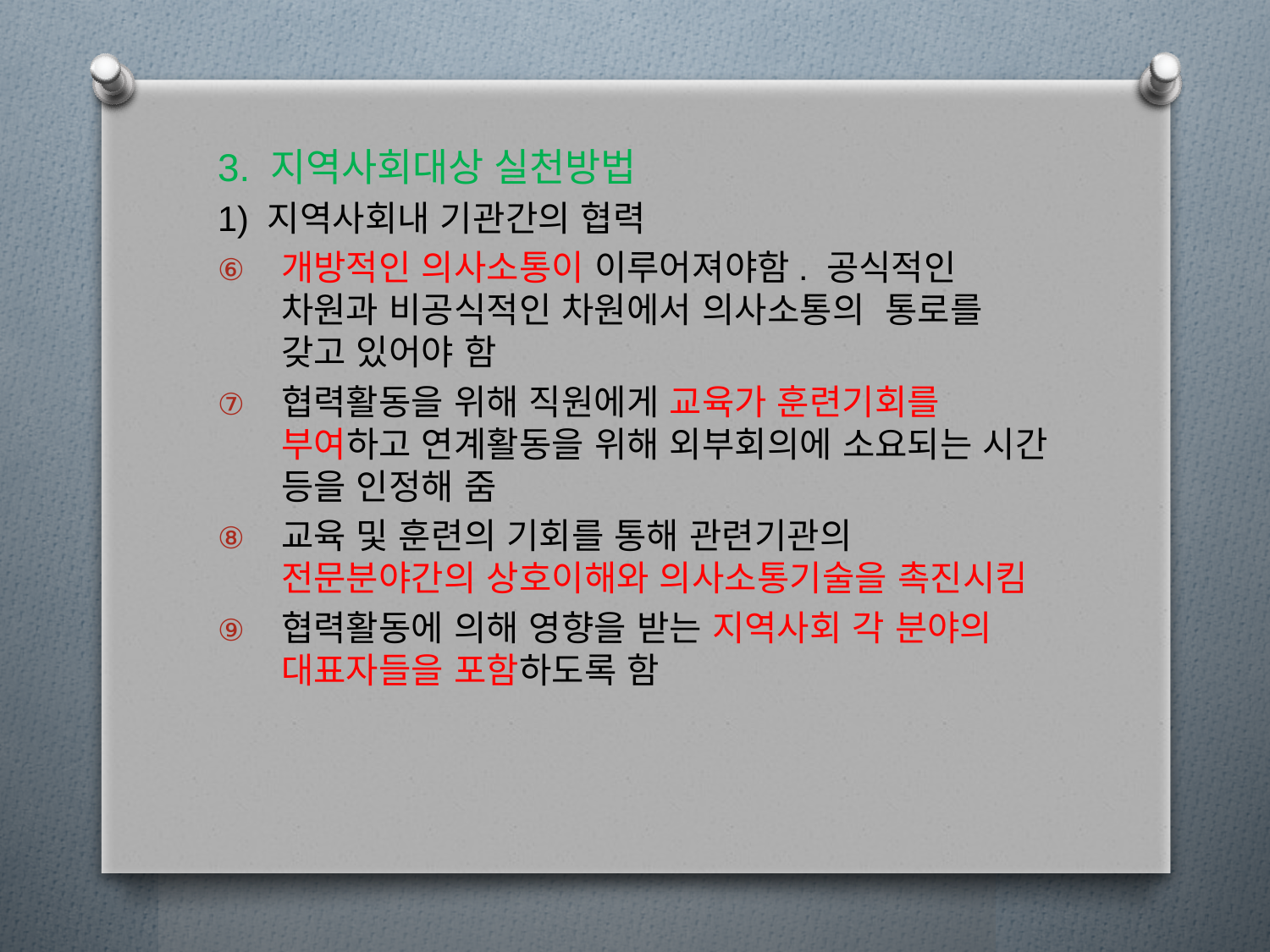

3. 지역사회대상 실천방법
1) 지역사회내 기관간의 협력
개방적인 의사소통이 이루어져야함. 공식적인 차원과 비공식적인 차원에서 의사소통의  통로를 갖고 있어야 함
협력활동을 위해 직원에게 교육가 훈련기회를 부여하고 연계활동을 위해 외부회의에 소요되는 시간 등을 인정해 줌
교육 및 훈련의 기회를 통해 관련기관의 전문분야간의 상호이해와 의사소통기술을 촉진시킴
협력활동에 의해 영향을 받는 지역사회 각 분야의 대표자들을 포함하도록 함